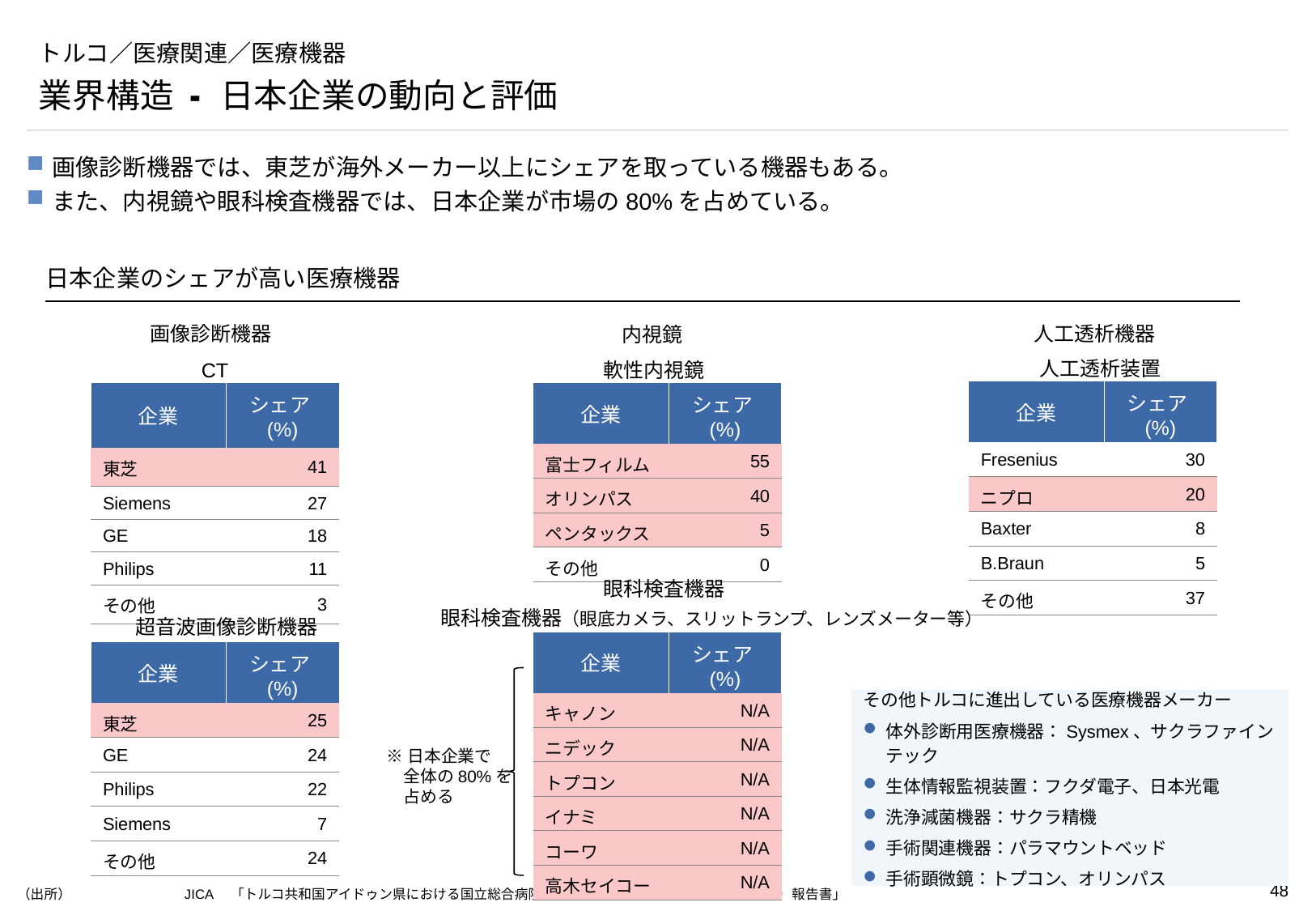

# トルコ／医療関連／医療機器
業界構造 - 日本企業の動向と評価
画像診断機器では、東芝が海外メーカー以上にシェアを取っている機器もある。
また、内視鏡や眼科検査機器では、日本企業が市場の80%を占めている。
日本企業のシェアが高い医療機器
人工透析機器
画像診断機器
内視鏡
人工透析装置
軟性内視鏡
CT
| 企業 | シェア(%) |
| --- | --- |
| Fresenius | 30 |
| ニプロ | 20 |
| Baxter | 8 |
| B.Braun | 5 |
| その他 | 37 |
| 企業 | シェア(%) |
| --- | --- |
| 富士フィルム | 55 |
| オリンパス | 40 |
| ペンタックス | 5 |
| その他 | 0 |
| 企業 | シェア(%) |
| --- | --- |
| 東芝 | 41 |
| Siemens | 27 |
| GE | 18 |
| Philips | 11 |
| その他 | 3 |
眼科検査機器
眼科検査機器（眼底カメラ、スリットランプ、レンズメーター等）
超音波画像診断機器
| 企業 | シェア(%) |
| --- | --- |
| キャノン | N/A |
| ニデック | N/A |
| トプコン | N/A |
| イナミ | N/A |
| コーワ | N/A |
| 高木セイコー | N/A |
| 企業 | シェア(%) |
| --- | --- |
| 東芝 | 25 |
| GE | 24 |
| Philips | 22 |
| Siemens | 7 |
| その他 | 24 |

その他トルコに進出している医療機器メーカー
体外診断用医療機器：Sysmex、サクラファインテック
生体情報監視装置：フクダ電子、日本光電
洗浄減菌機器：サクラ精機
手術関連機器：パラマウントベッド
手術顕微鏡：トプコン、オリンパス
※日本企業で
　全体の80%を
　占める
（出所）	JICA　「トルコ共和国アイドゥン県における国立総合病院整備事業準備調査（PPPインフラ事業）報告書」